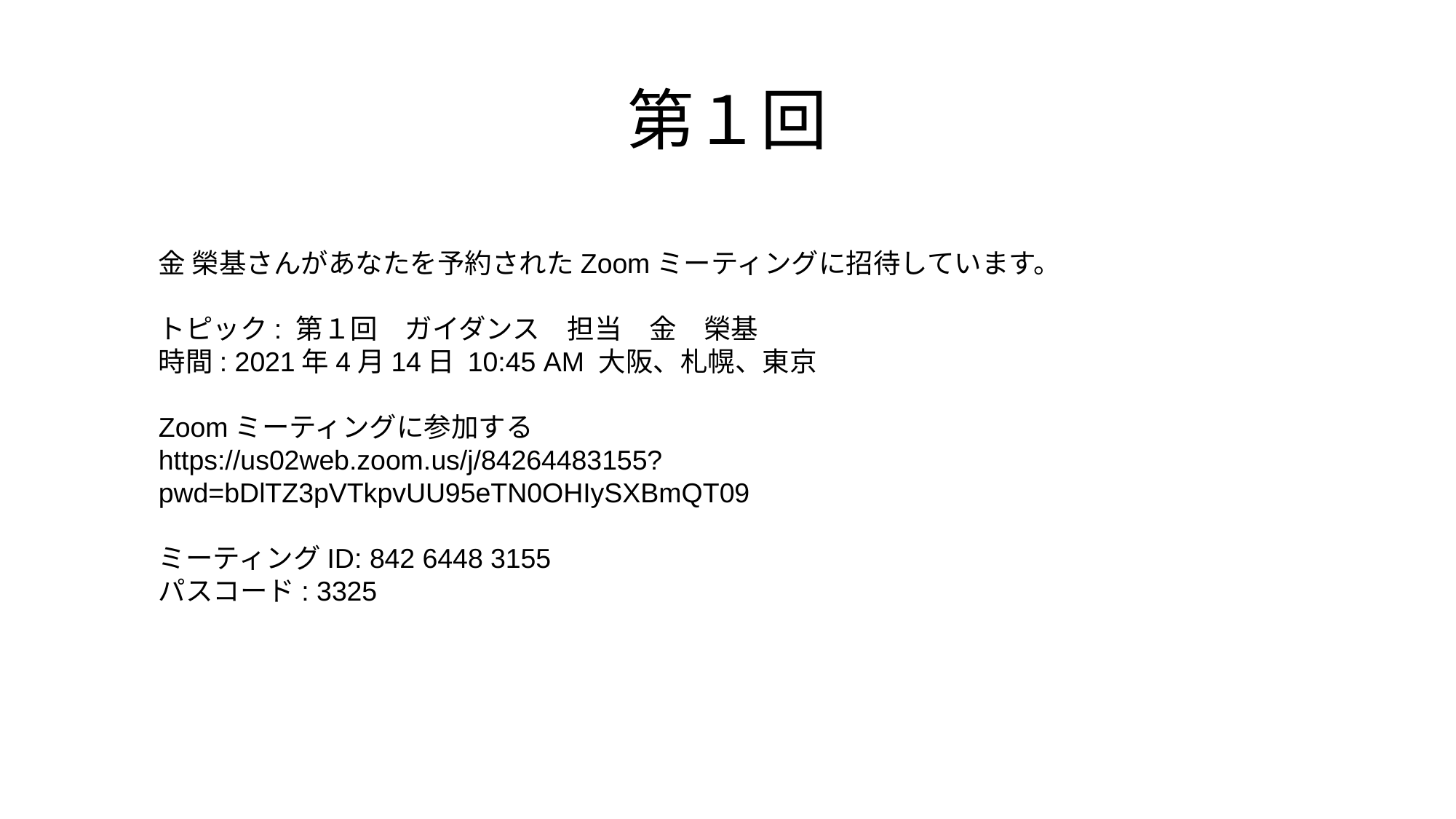

# 第１回
金 榮基さんがあなたを予約されたZoomミーティングに招待しています。

トピック: 第１回　ガイダンス　担当　金　榮基
時間: 2021年4月14日 10:45 AM 大阪、札幌、東京

Zoomミーティングに参加する
https://us02web.zoom.us/j/84264483155?pwd=bDlTZ3pVTkpvUU95eTN0OHIySXBmQT09

ミーティングID: 842 6448 3155
パスコード: 3325